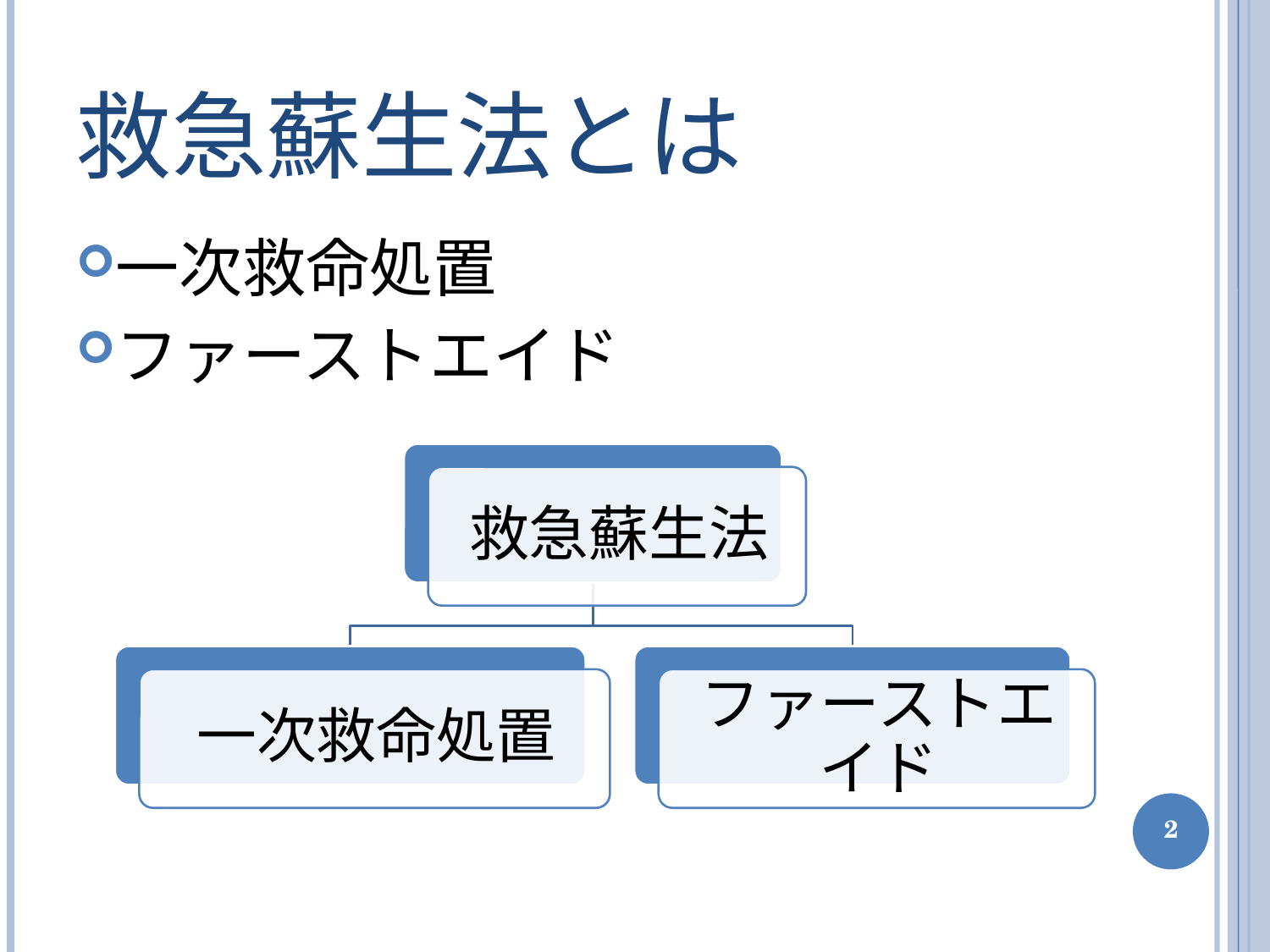

# 救急蘇生法とは
一次救命処置
ファーストエイド
救急蘇生法
一次救命処置
ファーストエイド
2